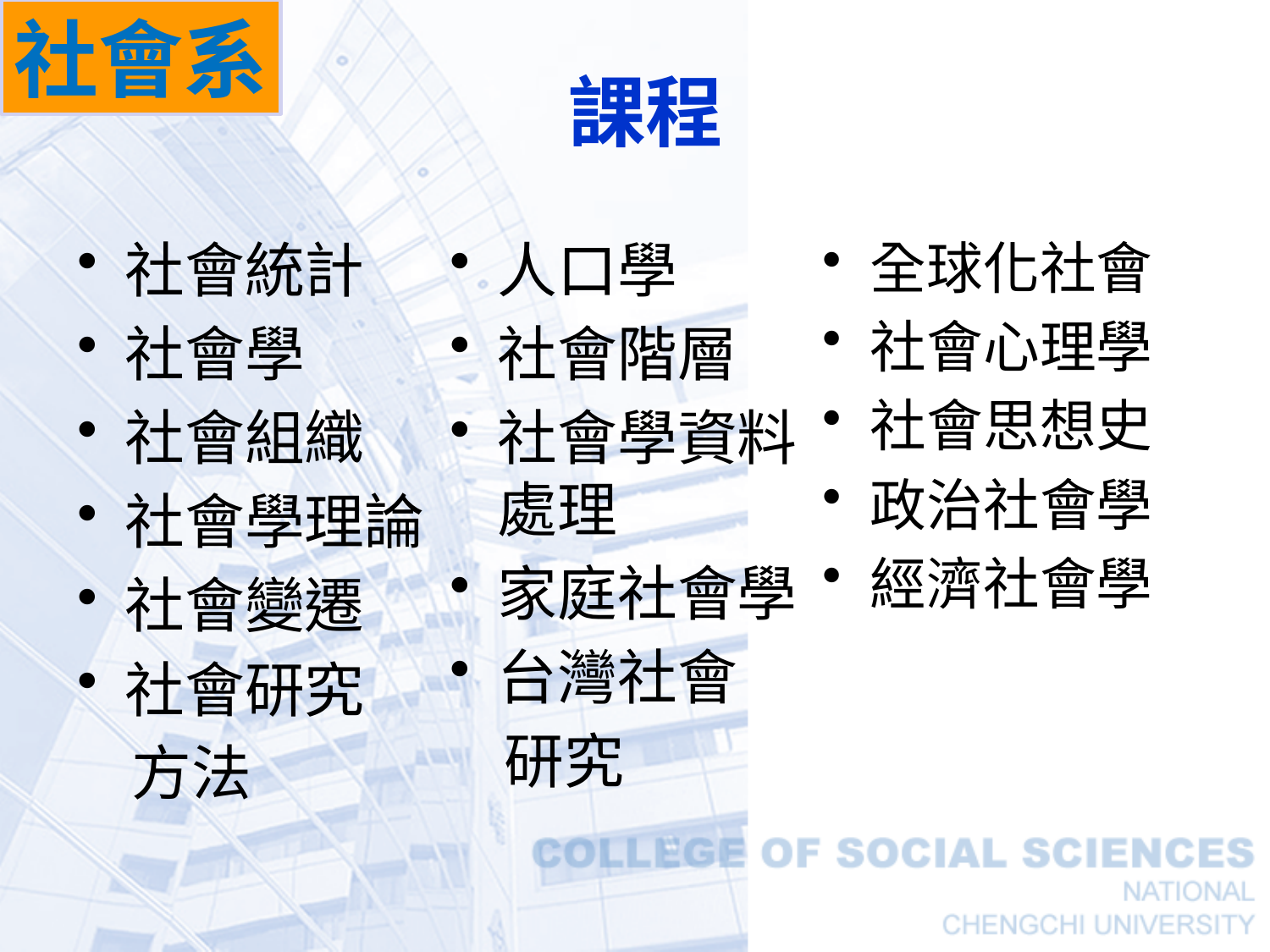

社會系
# 課程
社會統計
社會學
社會組織
社會學理論
社會變遷
社會研究
   方法
人口學
社會階層
社會學資料處理
家庭社會學
台灣社會
   研究
全球化社會
社會心理學
社會思想史
政治社會學
經濟社會學